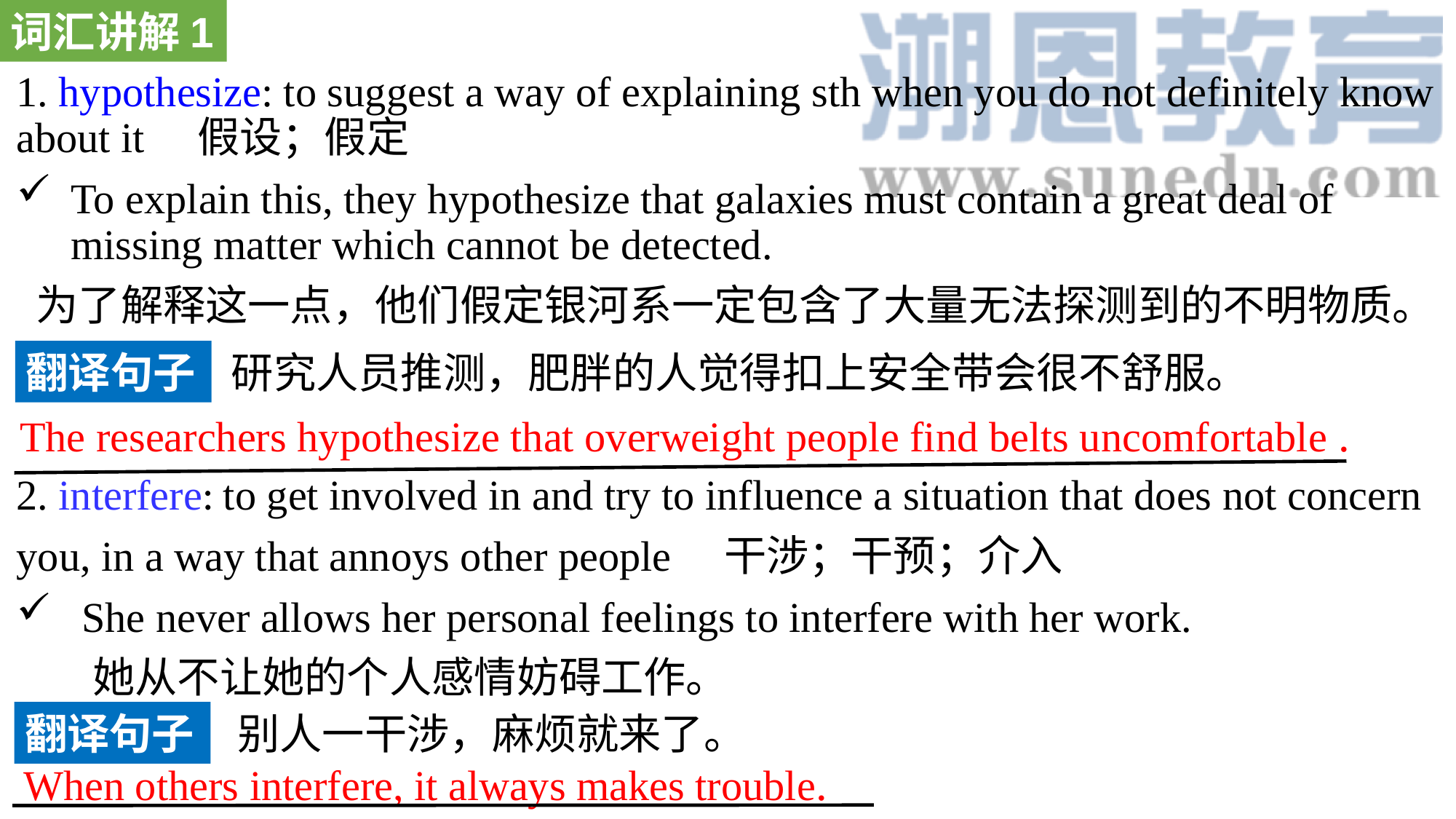

词汇讲解1
1. hypothesize: to suggest a way of explaining sth when you do not definitely know about it    假设；假定
To explain this, they hypothesize that galaxies must contain a great deal of missing matter which cannot be detected.
 为了解释这一点，他们假定银河系一定包含了大量无法探测到的不明物质。

2. interfere: to get involved in and try to influence a situation that does not concern
you, in a way that annoys other people    干涉；干预；介入
 She never allows her personal feelings to interfere with her work.
       她从不让她的个人感情妨碍工作。
翻译句子
研究人员推测，肥胖的人觉得扣上安全带会很不舒服。
The researchers hypothesize that overweight people find belts uncomfortable .
翻译句子
别人一干涉，麻烦就来了。
When others interfere, it always makes trouble.